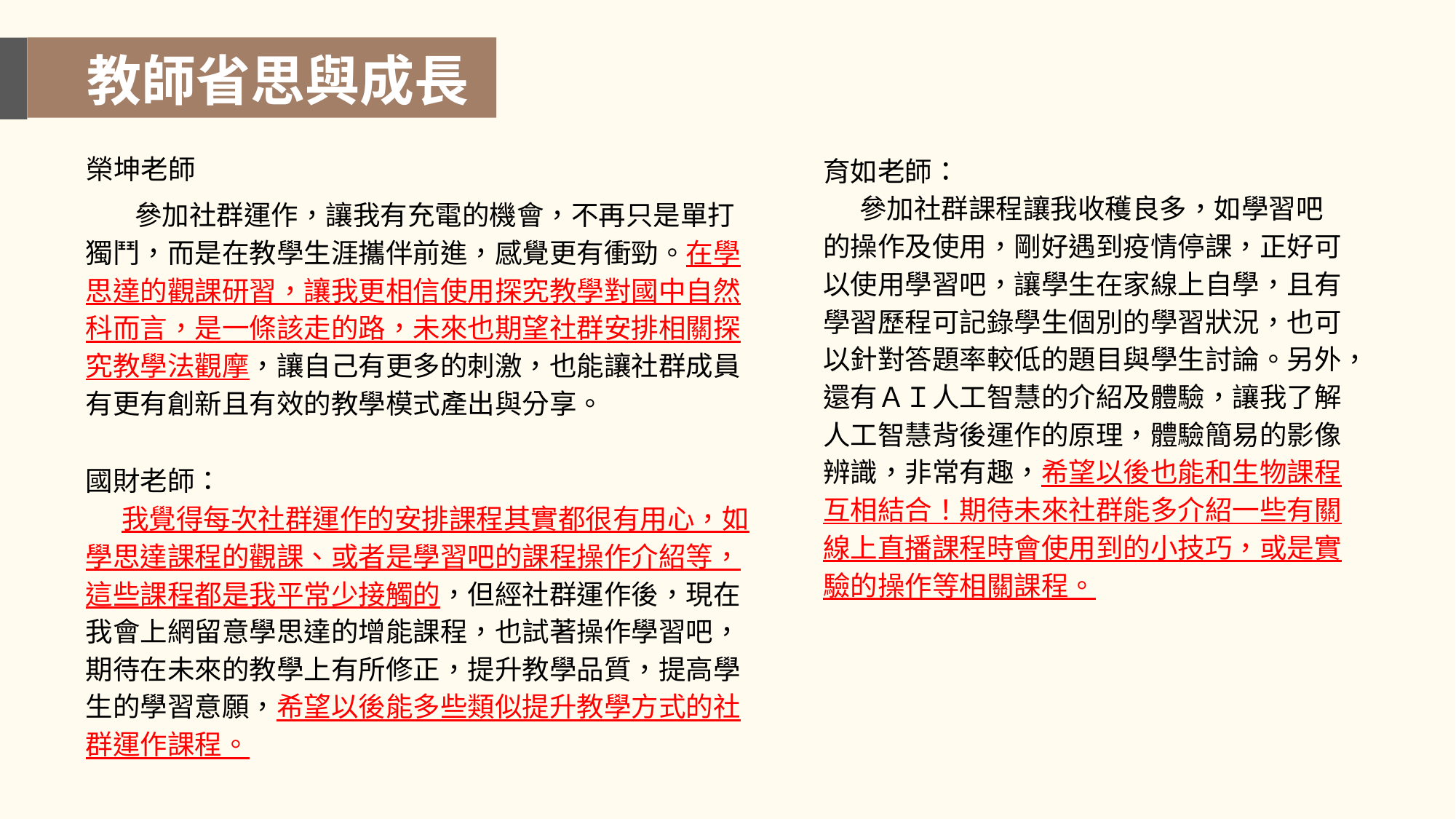

教師省思與成長
榮坤老師
育如老師：
參加社群課程讓我收穫良多，如學習吧的操作及使用，剛好遇到疫情停課，正好可以使用學習吧，讓學生在家線上自學，且有學習歷程可記錄學生個別的學習狀況，也可以針對答題率較低的題目與學生討論。另外，還有ＡＩ人工智慧的介紹及體驗，讓我了解人工智慧背後運作的原理，體驗簡易的影像辨識，非常有趣，希望以後也能和生物課程互相結合！期待未來社群能多介紹一些有關線上直播課程時會使用到的小技巧，或是實驗的操作等相關課程。
 參加社群運作，讓我有充電的機會，不再只是單打獨鬥，而是在教學生涯攜伴前進，感覺更有衝勁。在學思達的觀課研習，讓我更相信使用探究教學對國中自然科而言，是一條該走的路，未來也期望社群安排相關探究教學法觀摩，讓自己有更多的刺激，也能讓社群成員有更有創新且有效的教學模式產出與分享。
國財老師：
我覺得每次社群運作的安排課程其實都很有用心，如學思達課程的觀課、或者是學習吧的課程操作介紹等，這些課程都是我平常少接觸的，但經社群運作後，現在我會上網留意學思達的增能課程，也試著操作學習吧，期待在未來的教學上有所修正，提升教學品質，提高學生的學習意願，希望以後能多些類似提升教學方式的社群運作課程。